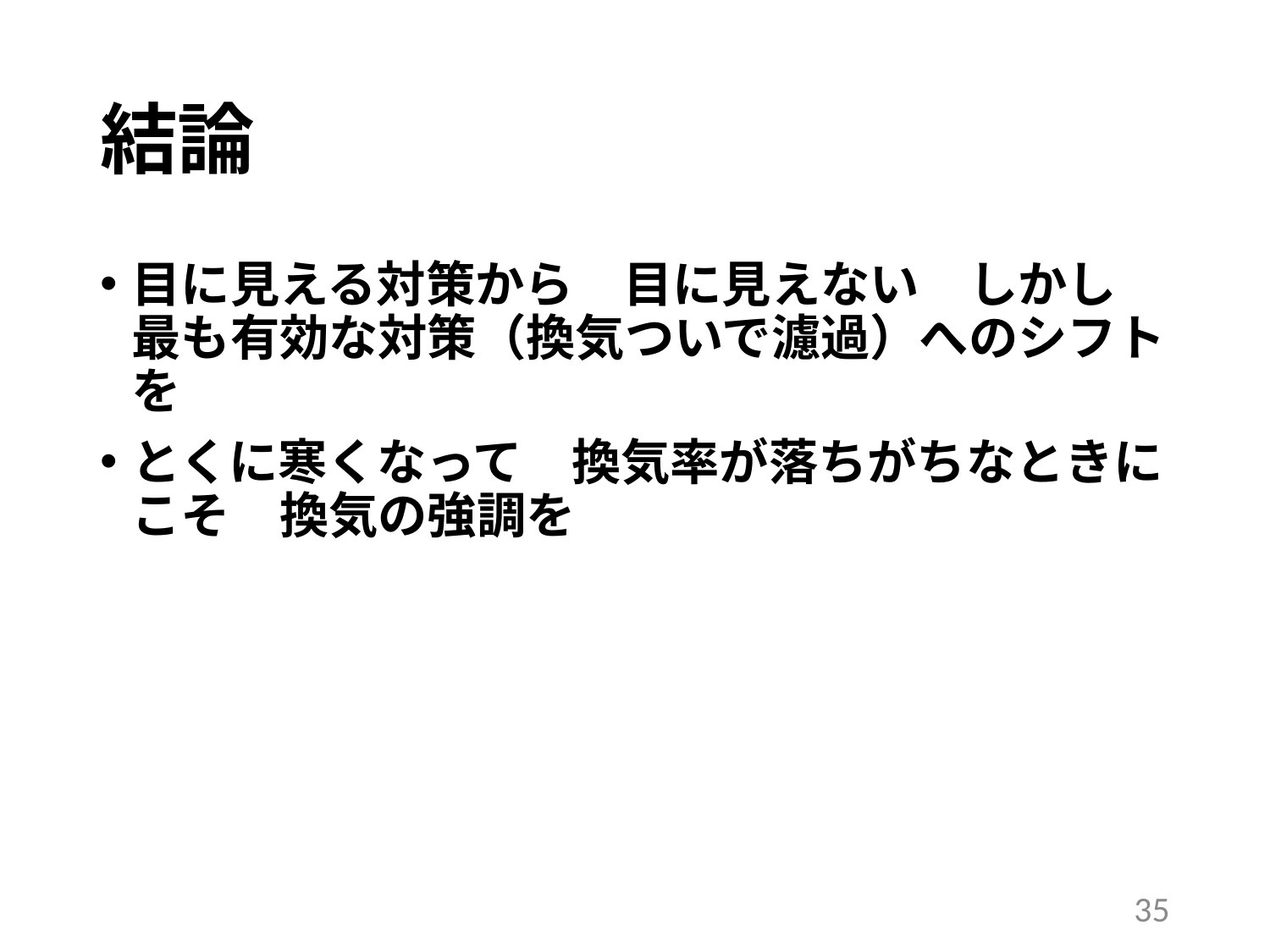

# 結論
目に見える対策から　目に見えない　しかし　最も有効な対策（換気ついで濾過）へのシフトを
とくに寒くなって　換気率が落ちがちなときにこそ　換気の強調を

35